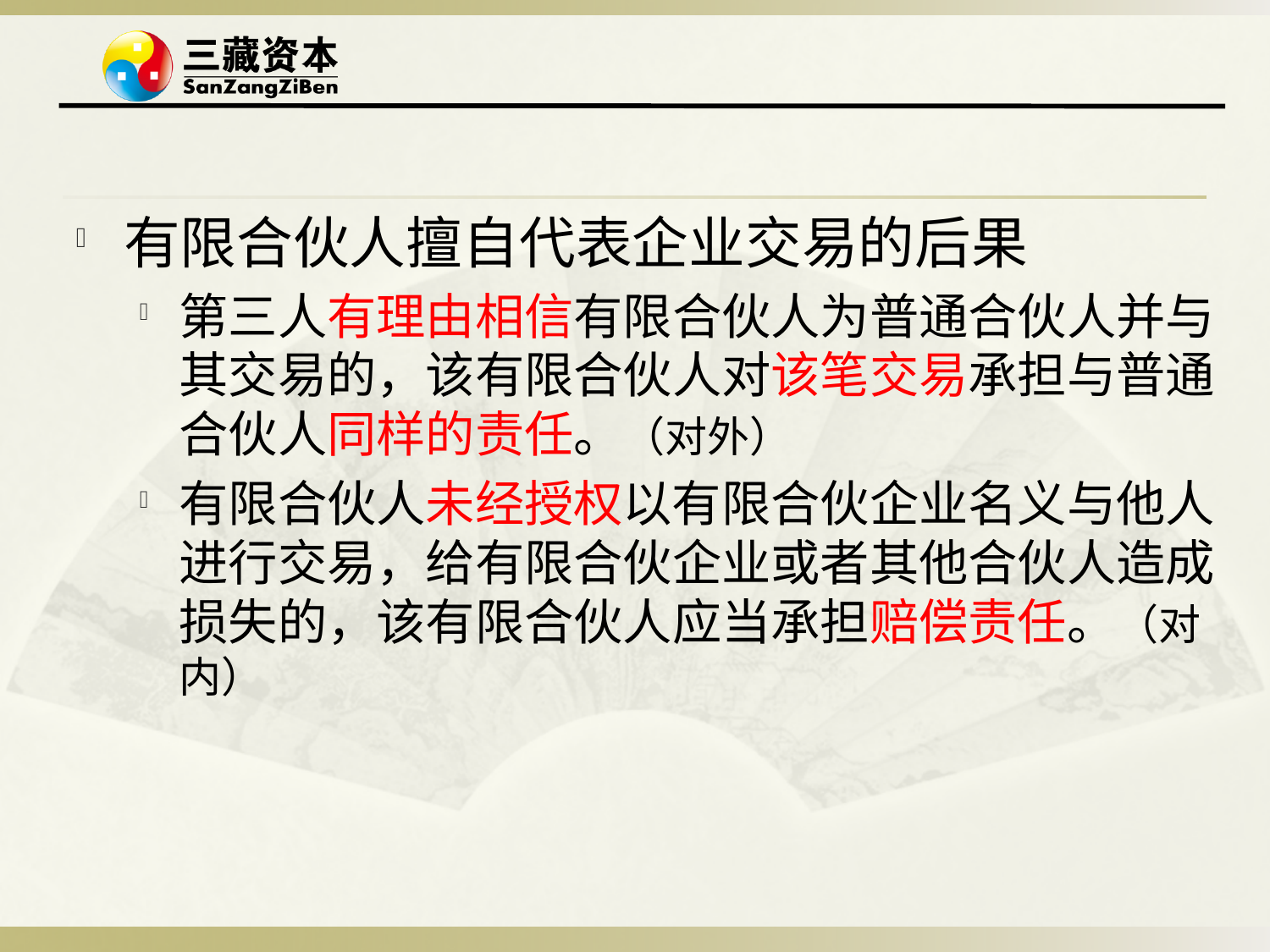

#
有限合伙人擅自代表企业交易的后果
第三人有理由相信有限合伙人为普通合伙人并与其交易的，该有限合伙人对该笔交易承担与普通合伙人同样的责任。（对外）
有限合伙人未经授权以有限合伙企业名义与他人进行交易，给有限合伙企业或者其他合伙人造成损失的，该有限合伙人应当承担赔偿责任。（对内）